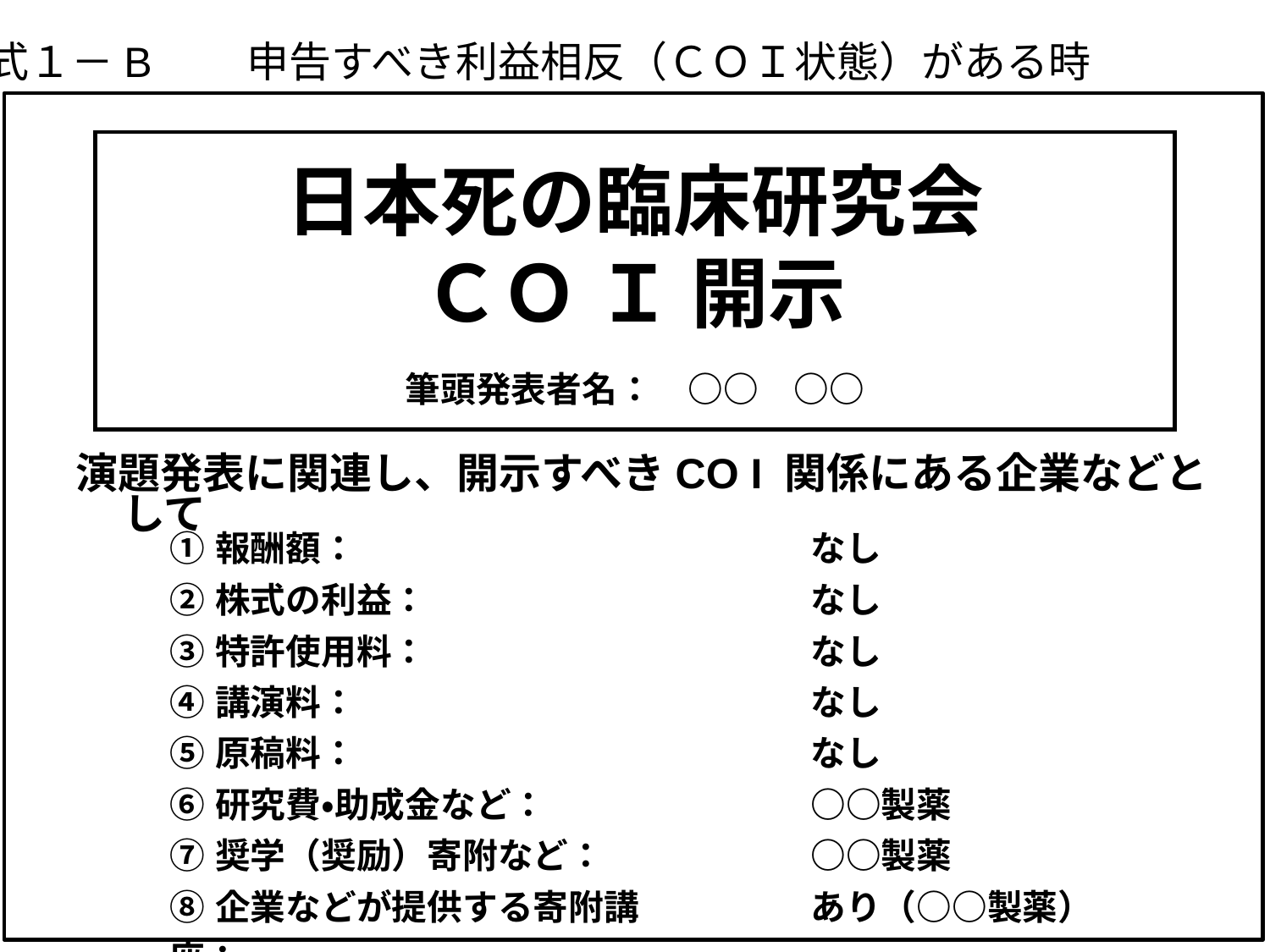

様式１－B　　申告すべき利益相反（ＣＯＩ状態）がある時

# 日本死の臨床研究会 ＣＯ Ｉ 開示 　 筆頭発表者名：　○○　○○
演題発表に関連し、開示すべきCO I 関係にある企業などとして

| ①報酬額： ②株式の利益： ③特許使用料： ④講演料： ⑤原稿料： ⑥研究費・助成金など： ⑦奨学（奨励）寄附など： ⑧企業などが提供する寄附講座： | なし 　　　なし 　　　なし 　　　なし 　　　なし 　　　○○製薬 　　　○○製薬 　　　あり（○○製薬） |
| --- | --- |